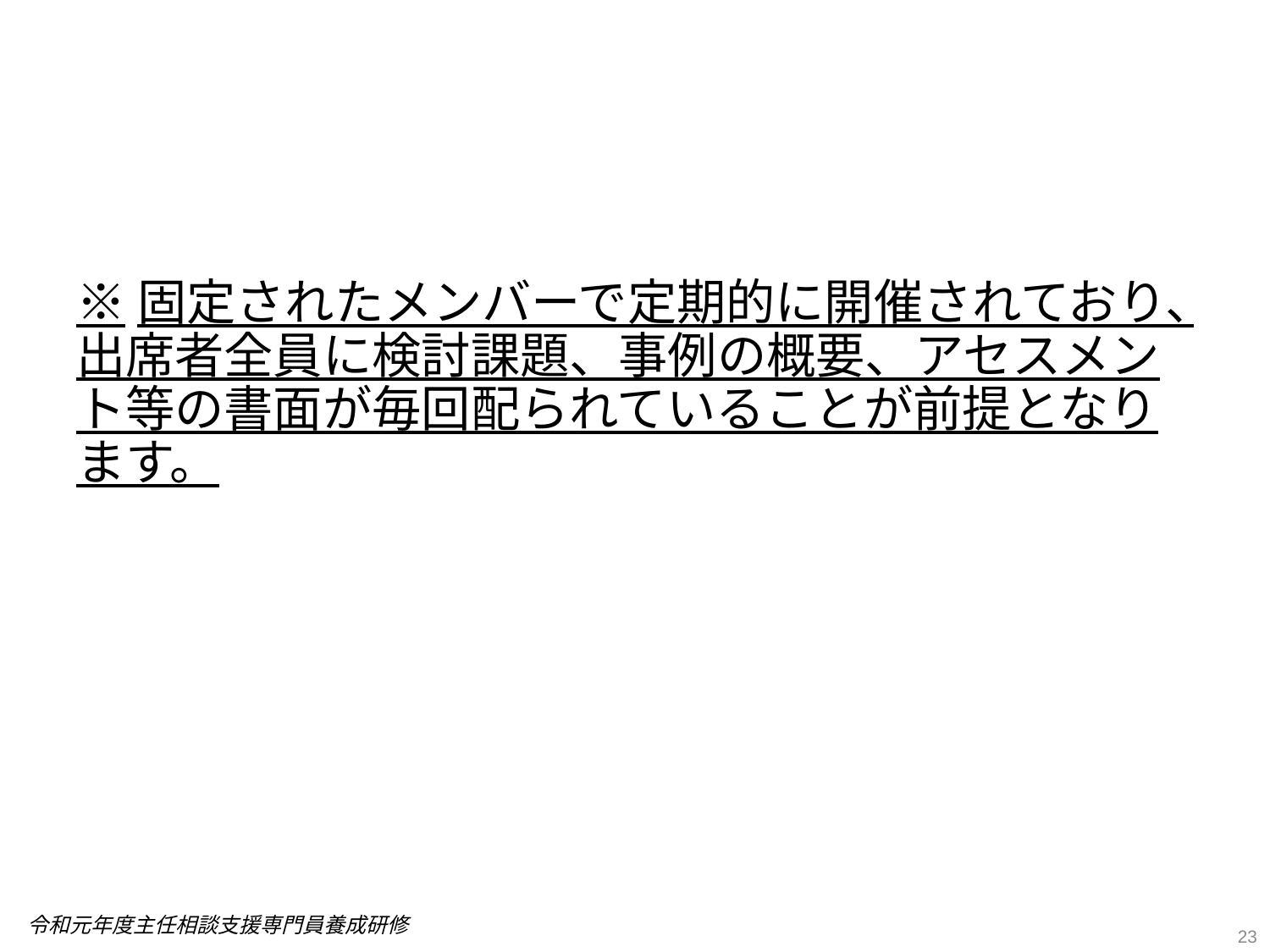

#
※固定されたメンバーで定期的に開催されており、出席者全員に検討課題、事例の概要、アセスメント等の書面が毎回配られていることが前提となります。
23